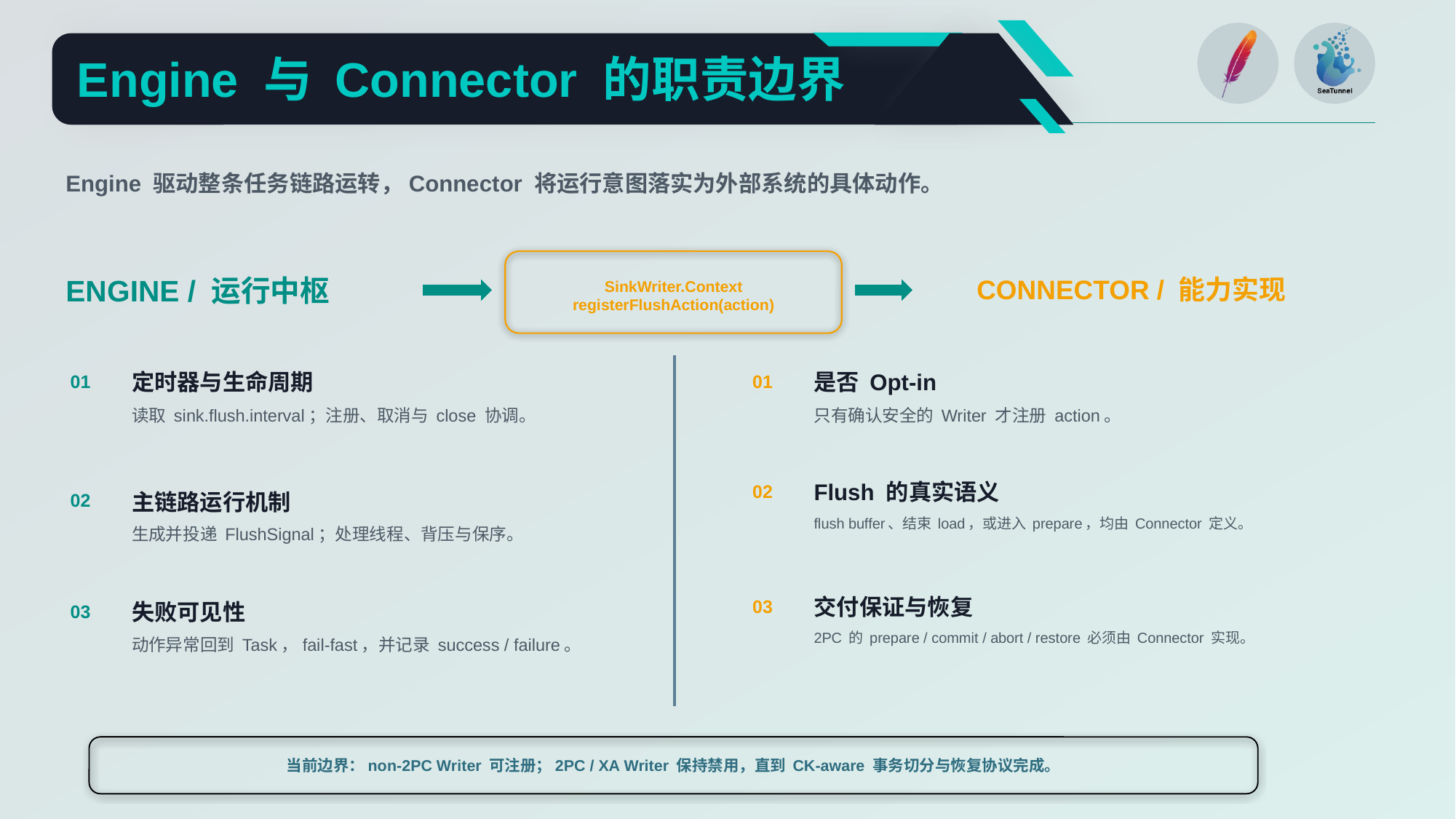

Engine 与 Connector 的职责边界
Engine 驱动整条任务链路运转，Connector 将运行意图落实为外部系统的具体动作。

ENGINE / 运行中枢
CONNECTOR / 能力实现
SinkWriter.Context
registerFlushAction(action)

定时器与生命周期
是否 Opt-in
01
01
读取 sink.flush.interval；注册、取消与 close 协调。
只有确认安全的 Writer 才注册 action。
Flush 的真实语义
02
主链路运行机制
02
flush buffer、结束 load，或进入 prepare，均由 Connector 定义。
生成并投递 FlushSignal；处理线程、背压与保序。
交付保证与恢复
03
失败可见性
03
2PC 的 prepare / commit / abort / restore 必须由 Connector 实现。
动作异常回到 Task，fail-fast，并记录 success / failure。

当前边界：non-2PC Writer 可注册；2PC / XA Writer 保持禁用，直到 CK-aware 事务切分与恢复协议完成。